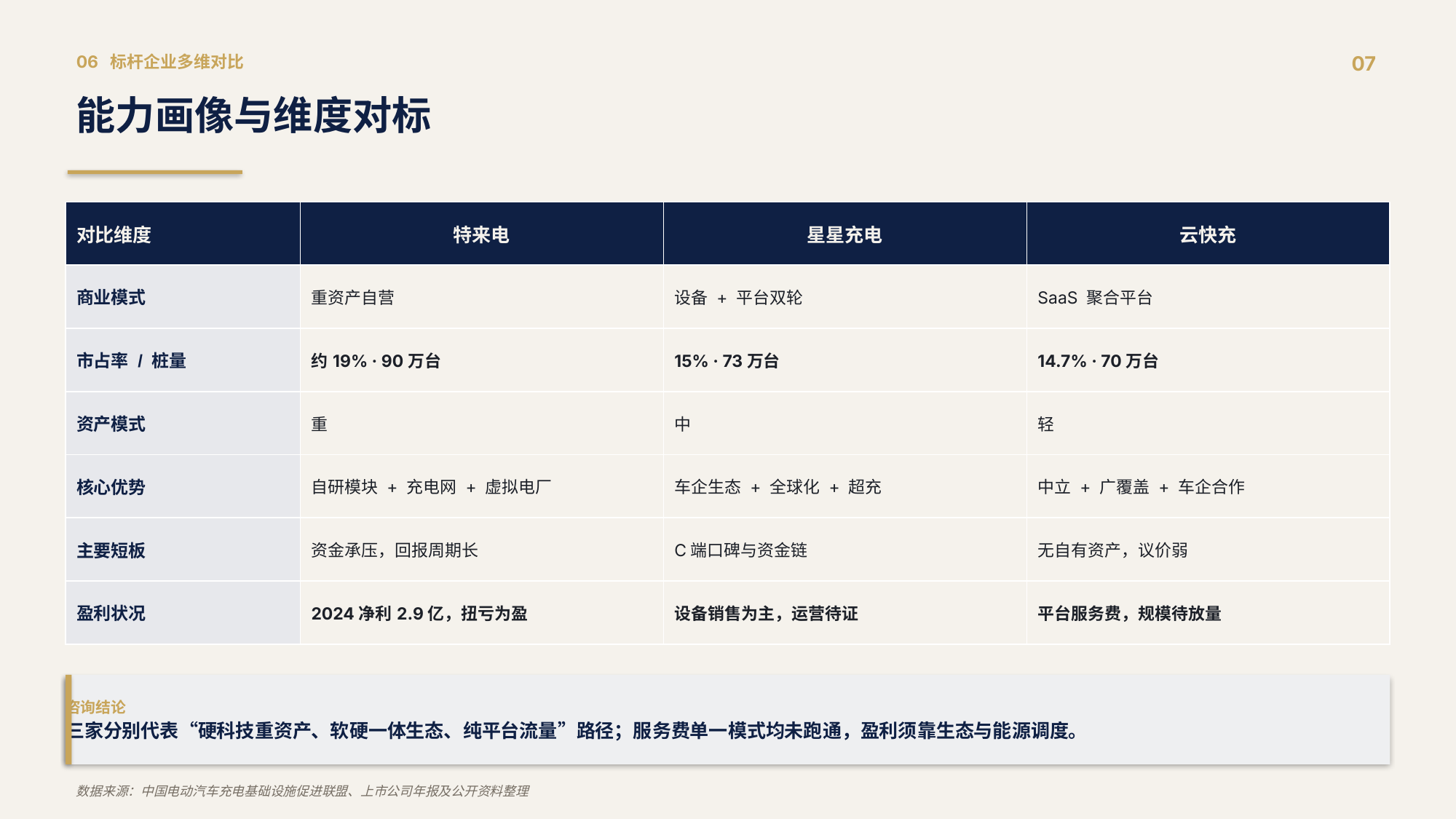

06  标杆企业多维对比
07
能力画像与维度对标

| 对比维度 | 特来电 | 星星充电 | 云快充 |
| --- | --- | --- | --- |
| 商业模式 | 重资产自营 | 设备 + 平台双轮 | SaaS 聚合平台 |
| 市占率 / 桩量 | 约19% · 90万台 | 15% · 73万台 | 14.7% · 70万台 |
| 资产模式 | 重 | 中 | 轻 |
| 核心优势 | 自研模块 + 充电网 + 虚拟电厂 | 车企生态 + 全球化 + 超充 | 中立 + 广覆盖 + 车企合作 |
| 主要短板 | 资金承压，回报周期长 | C端口碑与资金链 | 无自有资产，议价弱 |
| 盈利状况 | 2024净利2.9亿，扭亏为盈 | 设备销售为主，运营待证 | 平台服务费，规模待放量 |
咨询结论
三家分别代表“硬科技重资产、软硬一体生态、纯平台流量”路径；服务费单一模式均未跑通，盈利须靠生态与能源调度。

数据来源：中国电动汽车充电基础设施促进联盟、上市公司年报及公开资料整理